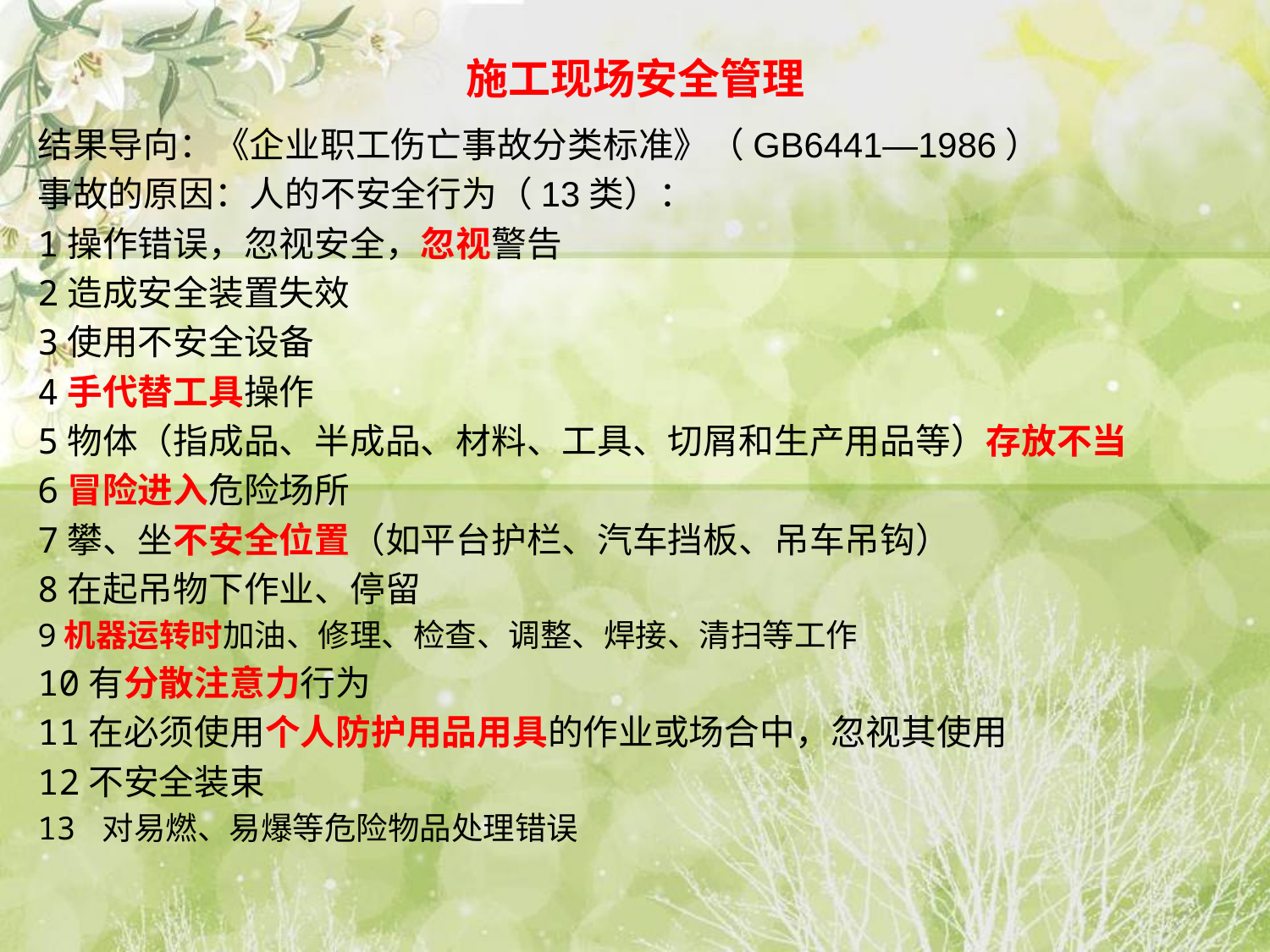

# 施工现场安全管理
结果导向：《企业职工伤亡事故分类标准》（GB6441—1986）
事故的原因：人的不安全行为（13类）：
1操作错误，忽视安全，忽视警告
2造成安全装置失效
3使用不安全设备
4手代替工具操作
5物体（指成品、半成品、材料、工具、切屑和生产用品等）存放不当
6冒险进入危险场所
7攀、坐不安全位置（如平台护栏、汽车挡板、吊车吊钩）
8在起吊物下作业、停留
9机器运转时加油、修理、检查、调整、焊接、清扫等工作
10有分散注意力行为
11在必须使用个人防护用品用具的作业或场合中，忽视其使用
12不安全装束
13 对易燃、易爆等危险物品处理错误